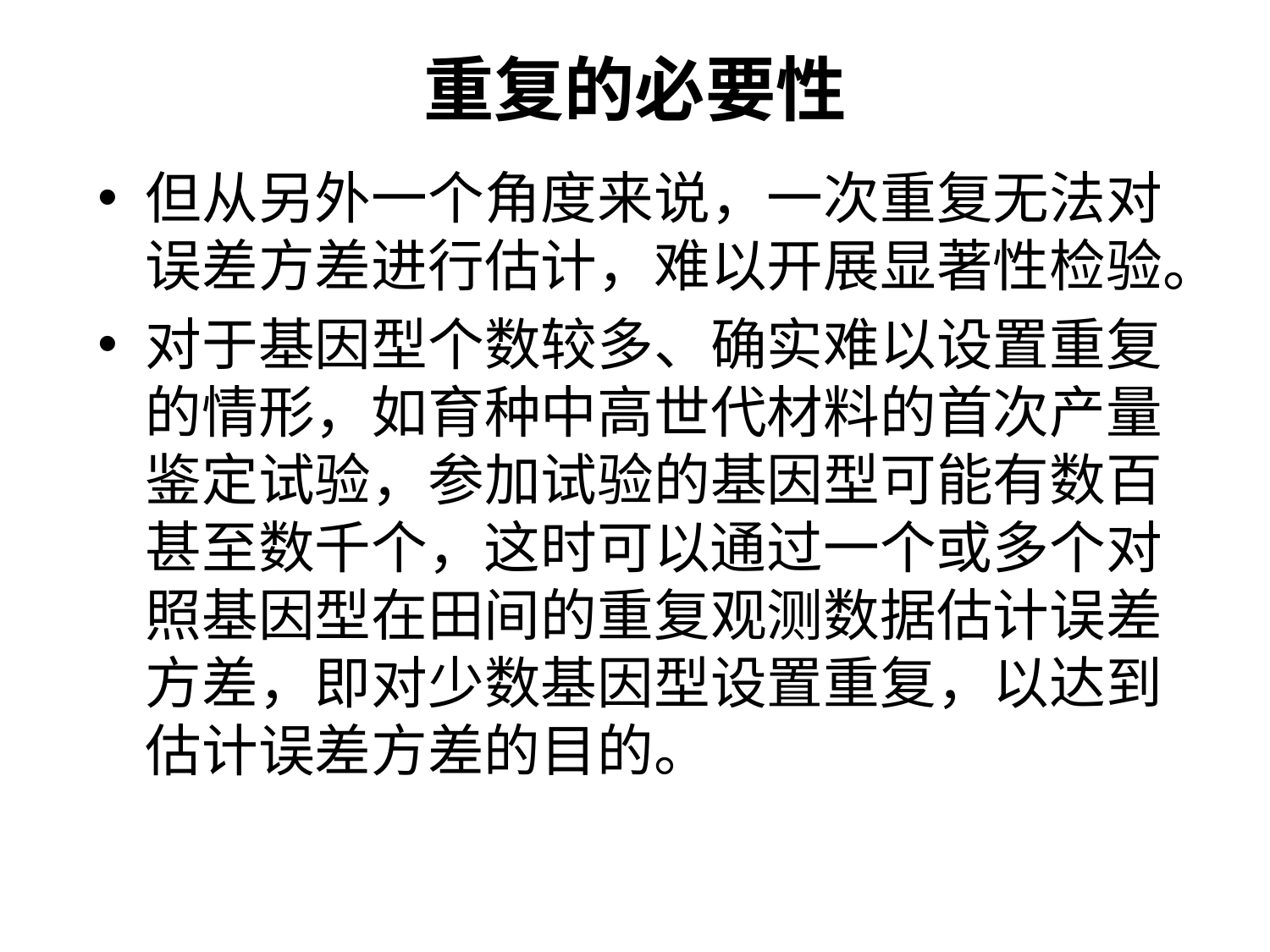

# 重复的必要性
但从另外一个角度来说，一次重复无法对误差方差进行估计，难以开展显著性检验。
对于基因型个数较多、确实难以设置重复的情形，如育种中高世代材料的首次产量鉴定试验，参加试验的基因型可能有数百甚至数千个，这时可以通过一个或多个对照基因型在田间的重复观测数据估计误差方差，即对少数基因型设置重复，以达到估计误差方差的目的。